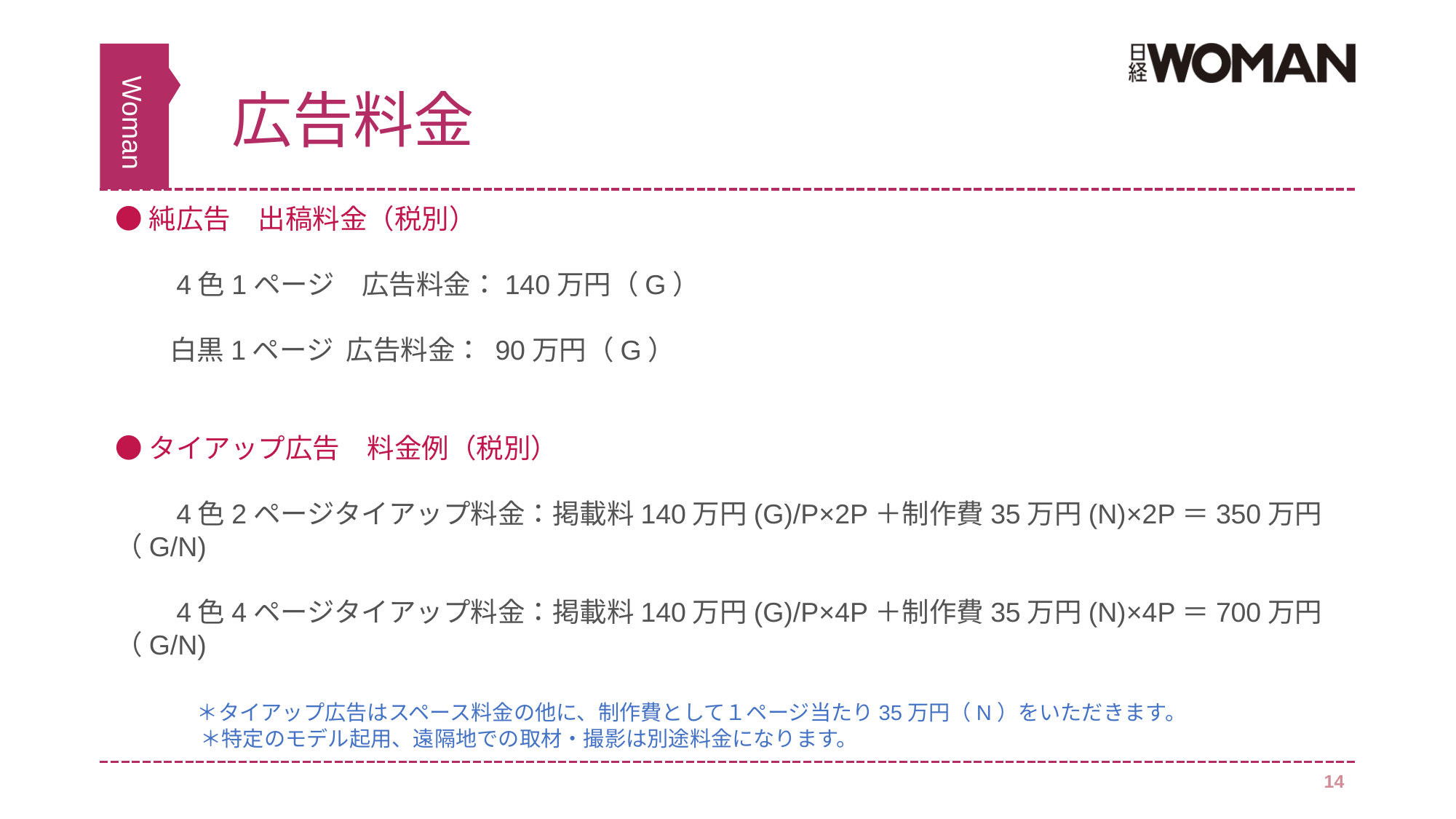

# 広告料金
●純広告　出稿料金（税別）

　　4色1ページ　広告料金：140万円（G）

　　白黒1ページ  広告料金： 90万円（G）

●タイアップ広告　料金例（税別）

　　4色2ページタイアップ料金：掲載料140万円(G)/P×2P＋制作費35万円(N)×2P＝350万円（G/N)

　　4色4ページタイアップ料金：掲載料140万円(G)/P×4P＋制作費35万円(N)×4P＝700万円（G/N)

　　　＊タイアップ広告はスペース料金の他に、制作費として１ページ当たり35万円（N）をいただきます。
　　　　＊特定のモデル起用、遠隔地での取材・撮影は別途料金になります。

14